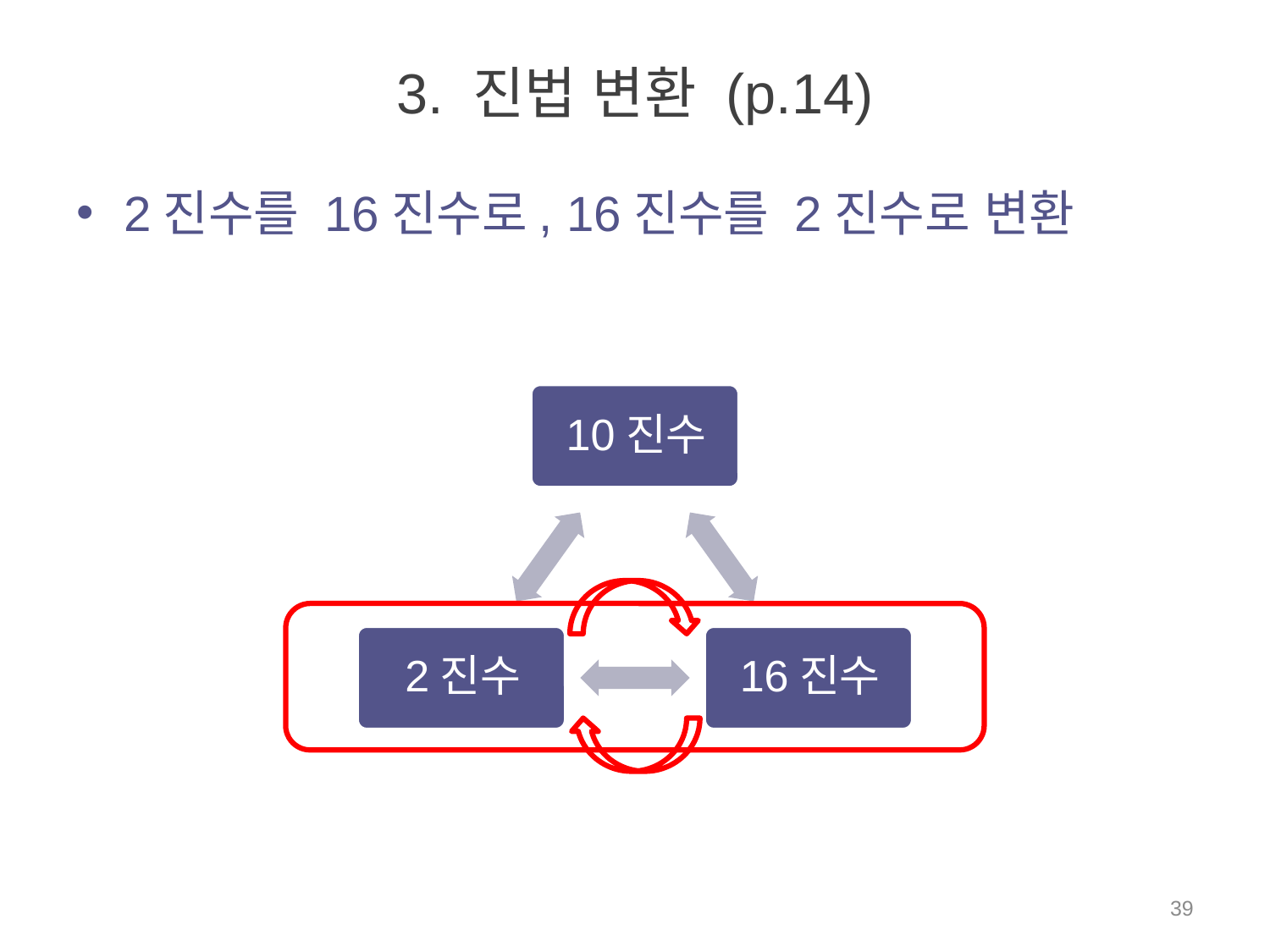

# 3. 진법 변환 (p.14)
2진수를 16진수로, 16진수를 2진수로 변환
10진수

16진수

2진수

39